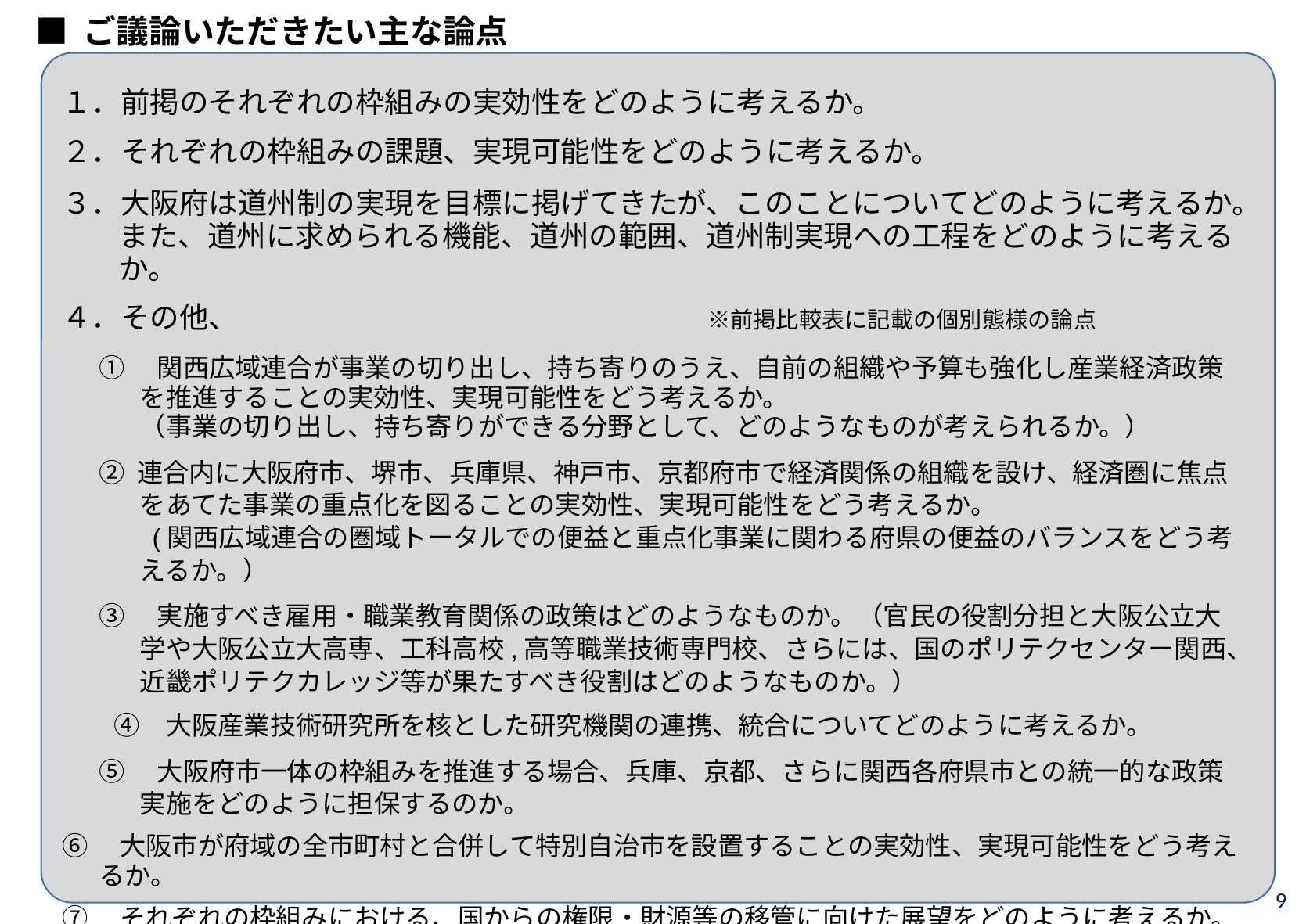

■ ご議論いただきたい主な論点
１．前掲のそれぞれの枠組みの実効性をどのように考えるか。
２．それぞれの枠組みの課題、実現可能性をどのように考えるか。
３．大阪府は道州制の実現を目標に掲げてきたが、このことについてどのように考えるか。また、道州に求められる機能、道州の範囲、道州制実現への工程をどのように考えるか。
４．その他、　　　　　　　　　　　　　　　　※前掲比較表に記載の個別態様の論点
①　関西広域連合が事業の切り出し、持ち寄りのうえ、自前の組織や予算も強化し産業経済政策を推進することの実効性、実現可能性をどう考えるか。
（事業の切り出し、持ち寄りができる分野として、どのようなものが考えられるか。）
② 連合内に大阪府市、堺市、兵庫県、神戸市、京都府市で経済関係の組織を設け、経済圏に焦点をあてた事業の重点化を図ることの実効性、実現可能性をどう考えるか。
 (関西広域連合の圏域トータルでの便益と重点化事業に関わる府県の便益のバランスをどう考えるか。）
③　実施すべき雇用・職業教育関係の政策はどのようなものか。（官民の役割分担と大阪公立大学や大阪公立大高専、工科高校,高等職業技術専門校、さらには、国のポリテクセンター関西、近畿ポリテクカレッジ等が果たすべき役割はどのようなものか。）
　　④　大阪産業技術研究所を核とした研究機関の連携、統合についてどのように考えるか。
⑤　大阪府市一体の枠組みを推進する場合、兵庫、京都、さらに関西各府県市との統一的な政策実施をどのように担保するのか。
⑥　大阪市が府域の全市町村と合併して特別自治市を設置することの実効性、実現可能性をどう考えるか。
⑦　それぞれの枠組みにおける、国からの権限・財源等の移管に向けた展望をどのように考えるか。

9